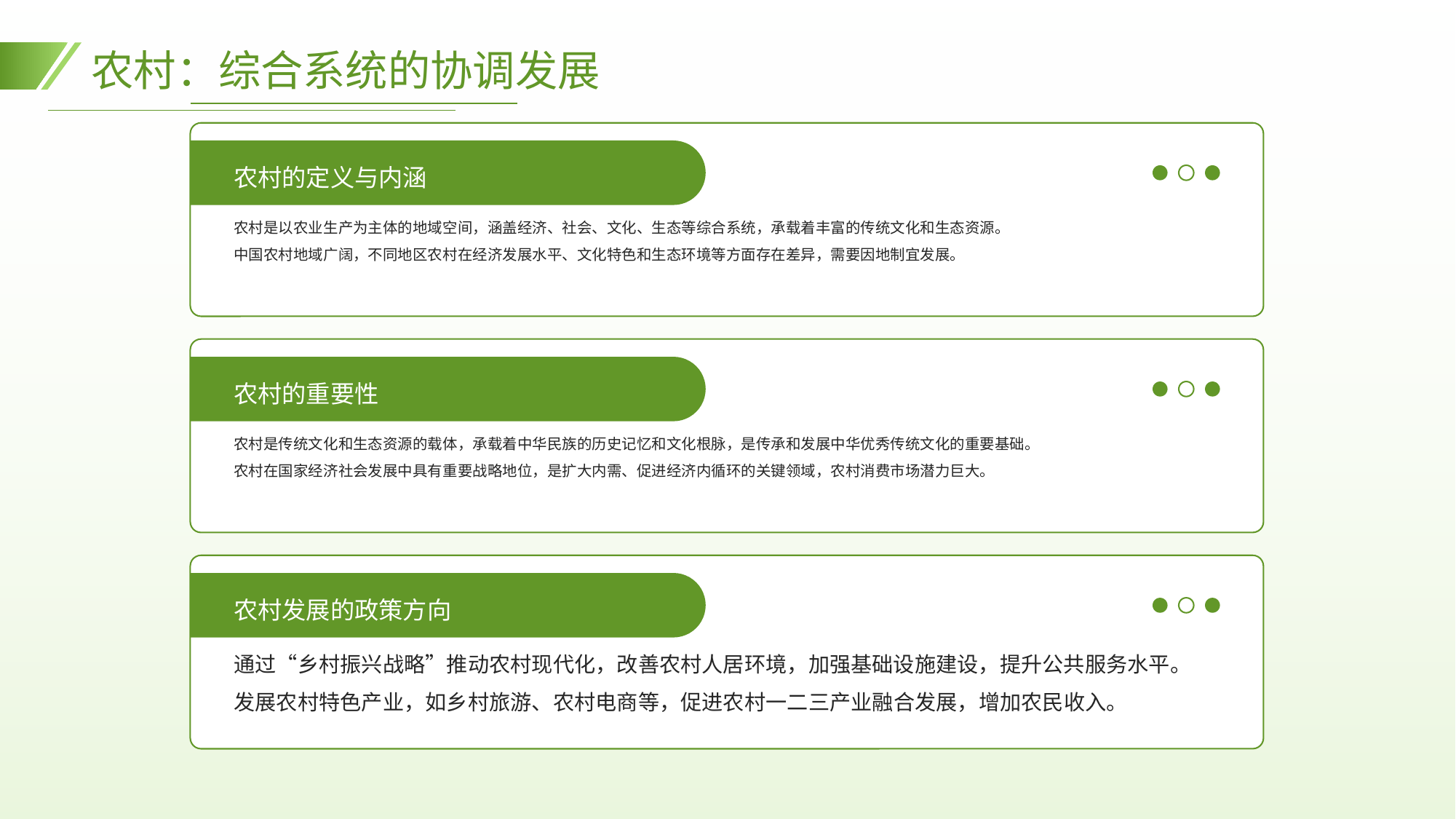

农村：综合系统的协调发展

农村的定义与内涵

农村是以农业生产为主体的地域空间，涵盖经济、社会、文化、生态等综合系统，承载着丰富的传统文化和生态资源。
中国农村地域广阔，不同地区农村在经济发展水平、文化特色和生态环境等方面存在差异，需要因地制宜发展。

农村的重要性

农村是传统文化和生态资源的载体，承载着中华民族的历史记忆和文化根脉，是传承和发展中华优秀传统文化的重要基础。
农村在国家经济社会发展中具有重要战略地位，是扩大内需、促进经济内循环的关键领域，农村消费市场潜力巨大。

农村发展的政策方向

通过“乡村振兴战略”推动农村现代化，改善农村人居环境，加强基础设施建设，提升公共服务水平。
发展农村特色产业，如乡村旅游、农村电商等，促进农村一二三产业融合发展，增加农民收入。